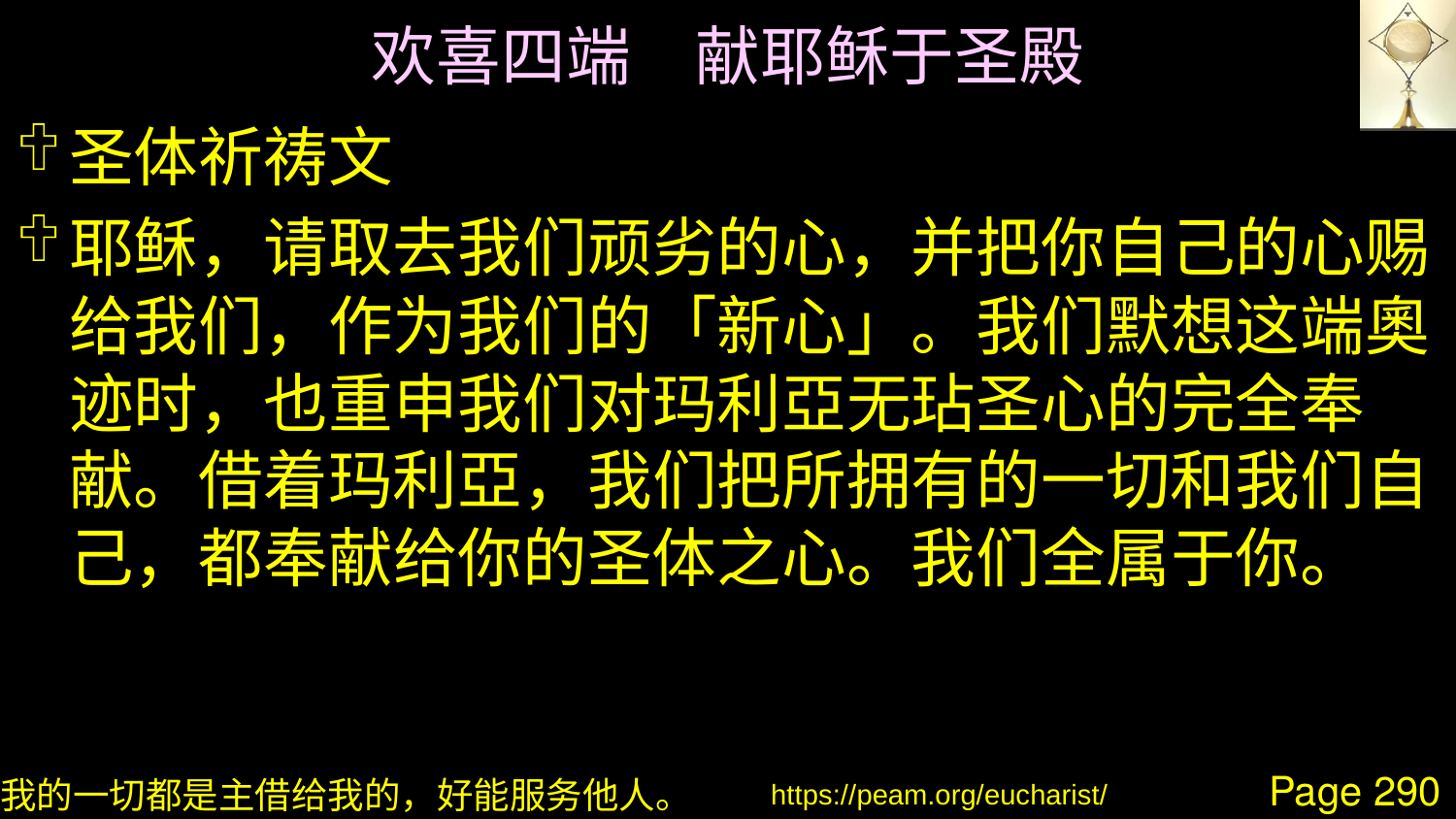

# 欢喜四端　献耶稣于圣殿
圣体祈祷文
耶稣，请取去我们顽劣的心，并把你自己的心赐给我们，作为我们的「新心」。我们默想这端奧迹时，也重申我们对玛利亞无玷圣心的完全奉献。借着玛利亞，我们把所拥有的一切和我们自己，都奉献给你的圣体之心。我们全属于你。